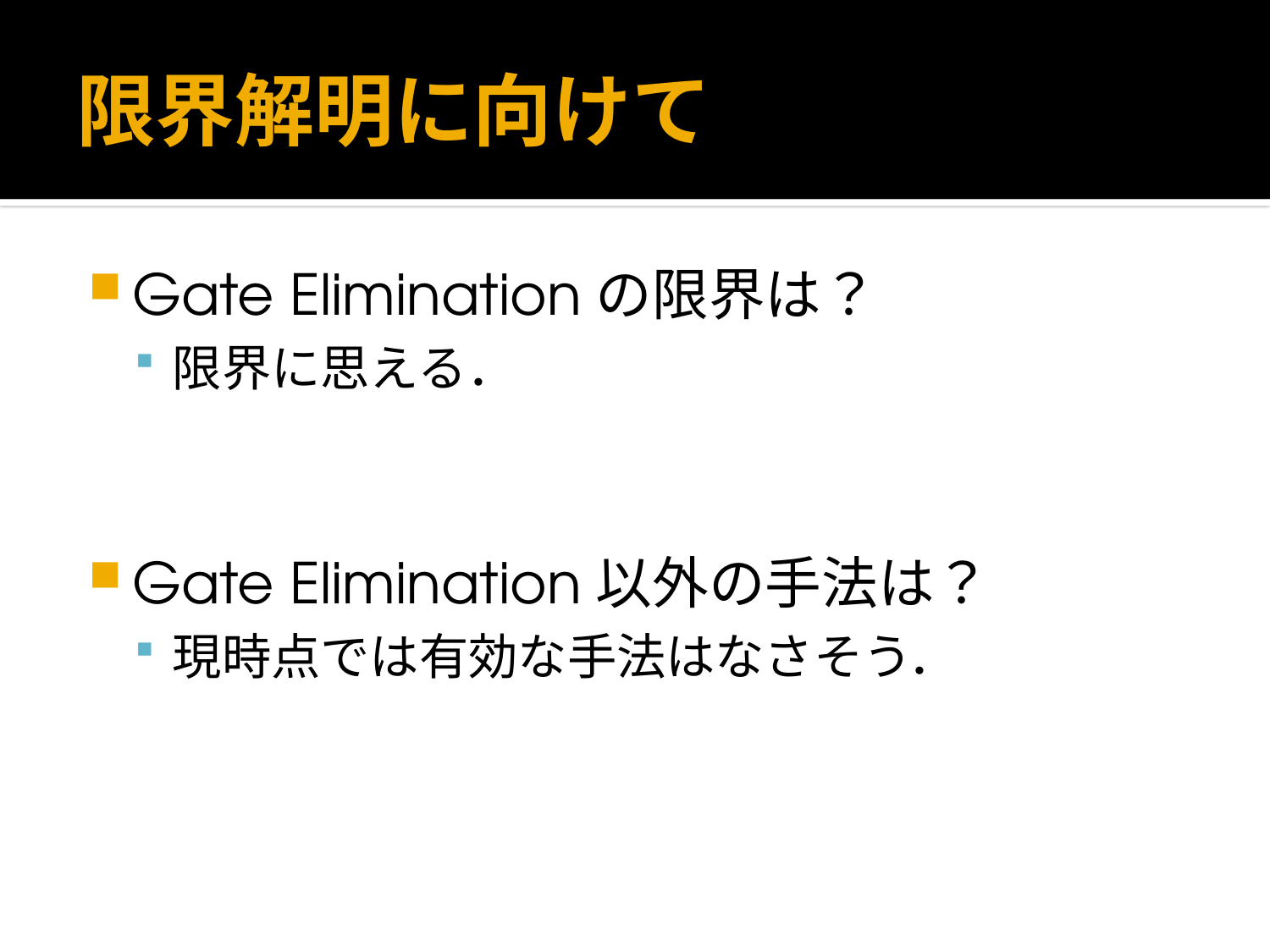

# 限界解明に向けて
Gate Eliminationの限界は？
限界に思える．

Gate Elimination以外の手法は？
現時点では有効な手法はなさそう．